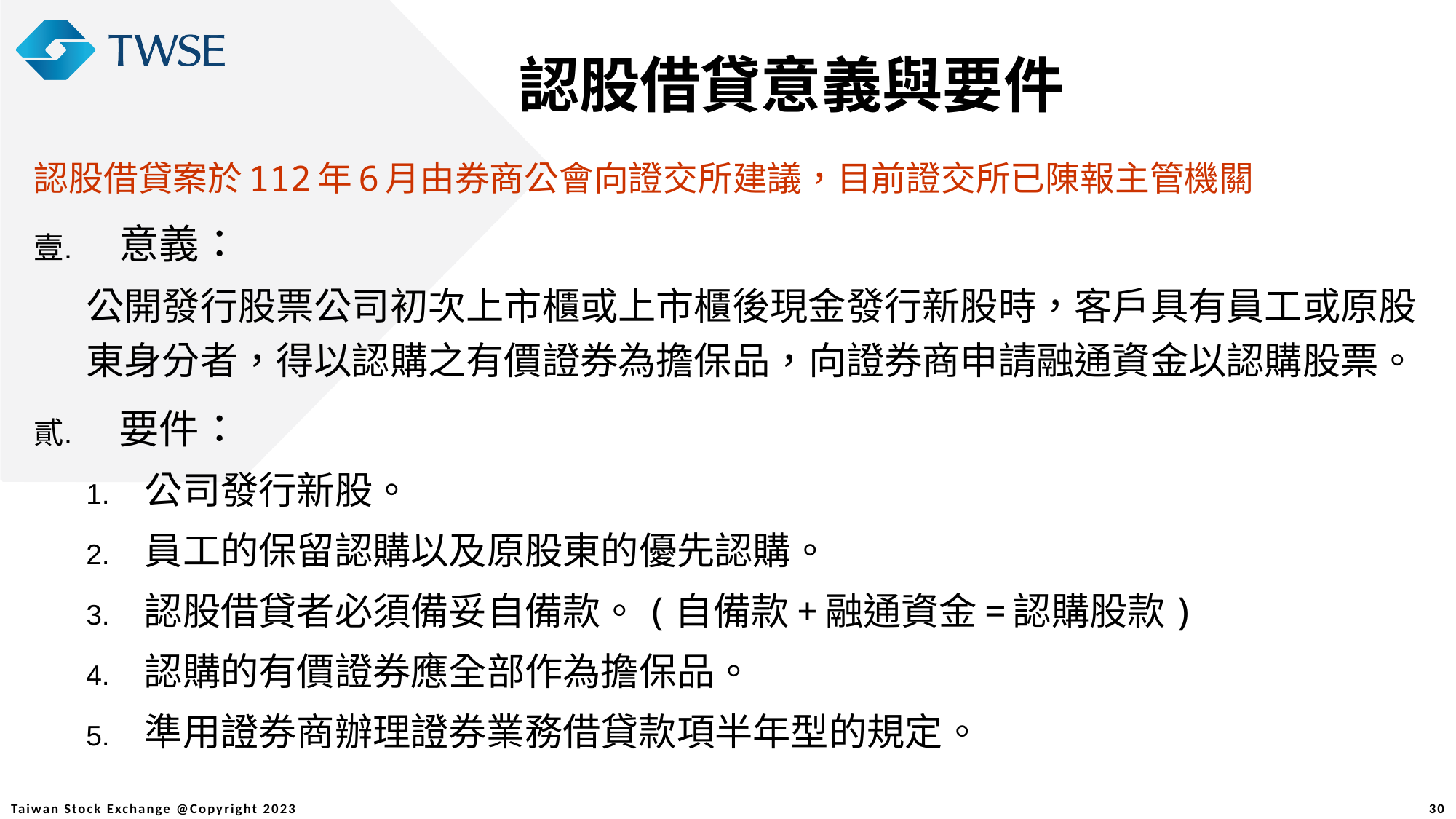

認股借貸意義與要件
認股借貸案於112年6月由券商公會向證交所建議，目前證交所已陳報主管機關
意義：
公開發行股票公司初次上市櫃或上市櫃後現金發行新股時，客戶具有員工或原股東身分者，得以認購之有價證券為擔保品，向證券商申請融通資金以認購股票。
要件：
公司發行新股。
員工的保留認購以及原股東的優先認購。
認股借貸者必須備妥自備款。(自備款+融通資金=認購股款)
認購的有價證券應全部作為擔保品。
準用證券商辦理證券業務借貸款項半年型的規定。

30